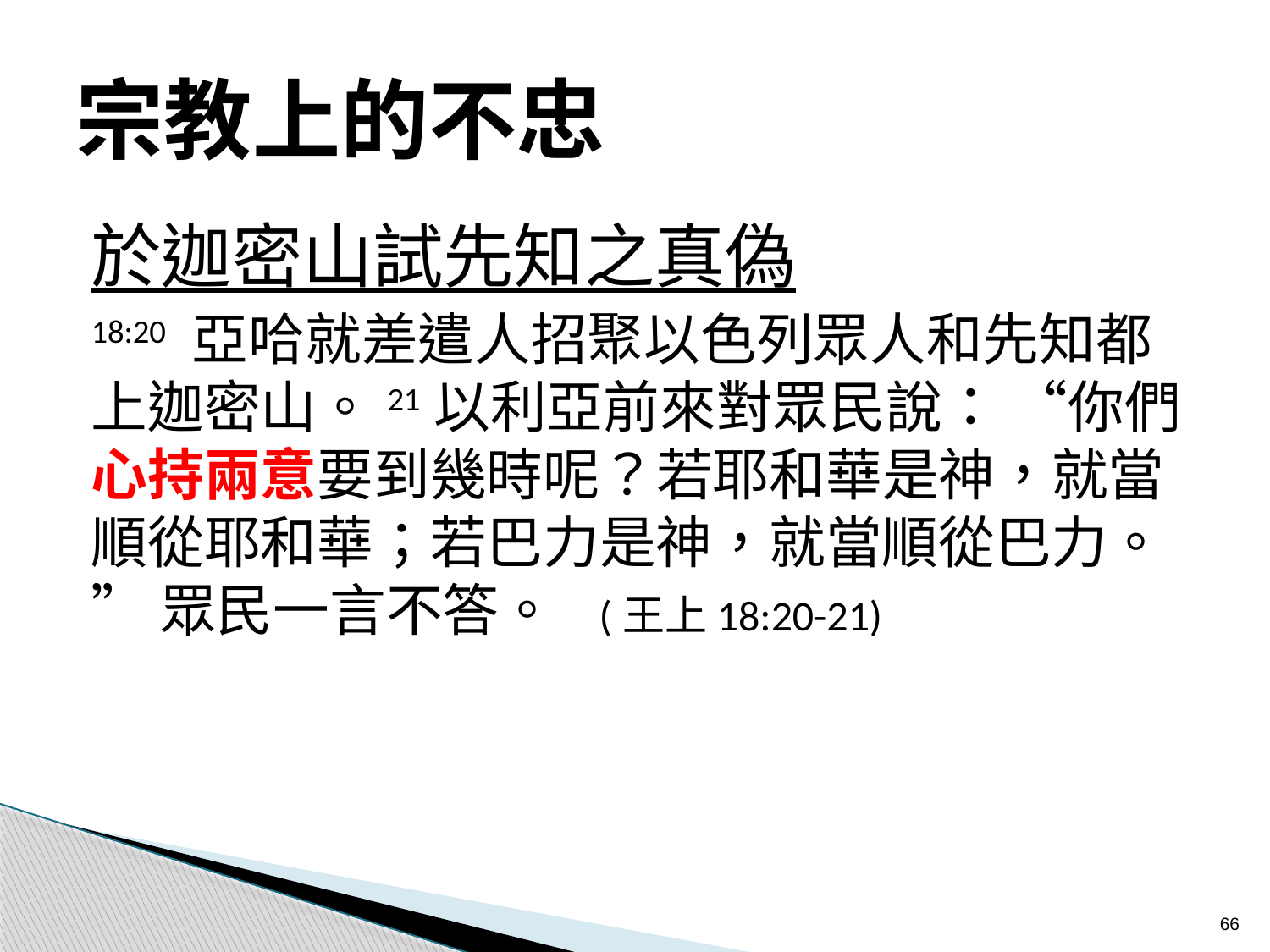

# 宗教上的不忠
於迦密山試先知之真偽
18:20 亞哈就差遣人招聚以色列眾人和先知都上迦密山。21以利亞前來對眾民說： “你們心持兩意要到幾時呢？若耶和華是神，就當順從耶和華；若巴力是神，就當順從巴力。” 眾民一言不答。	(王上18:20-21)
66